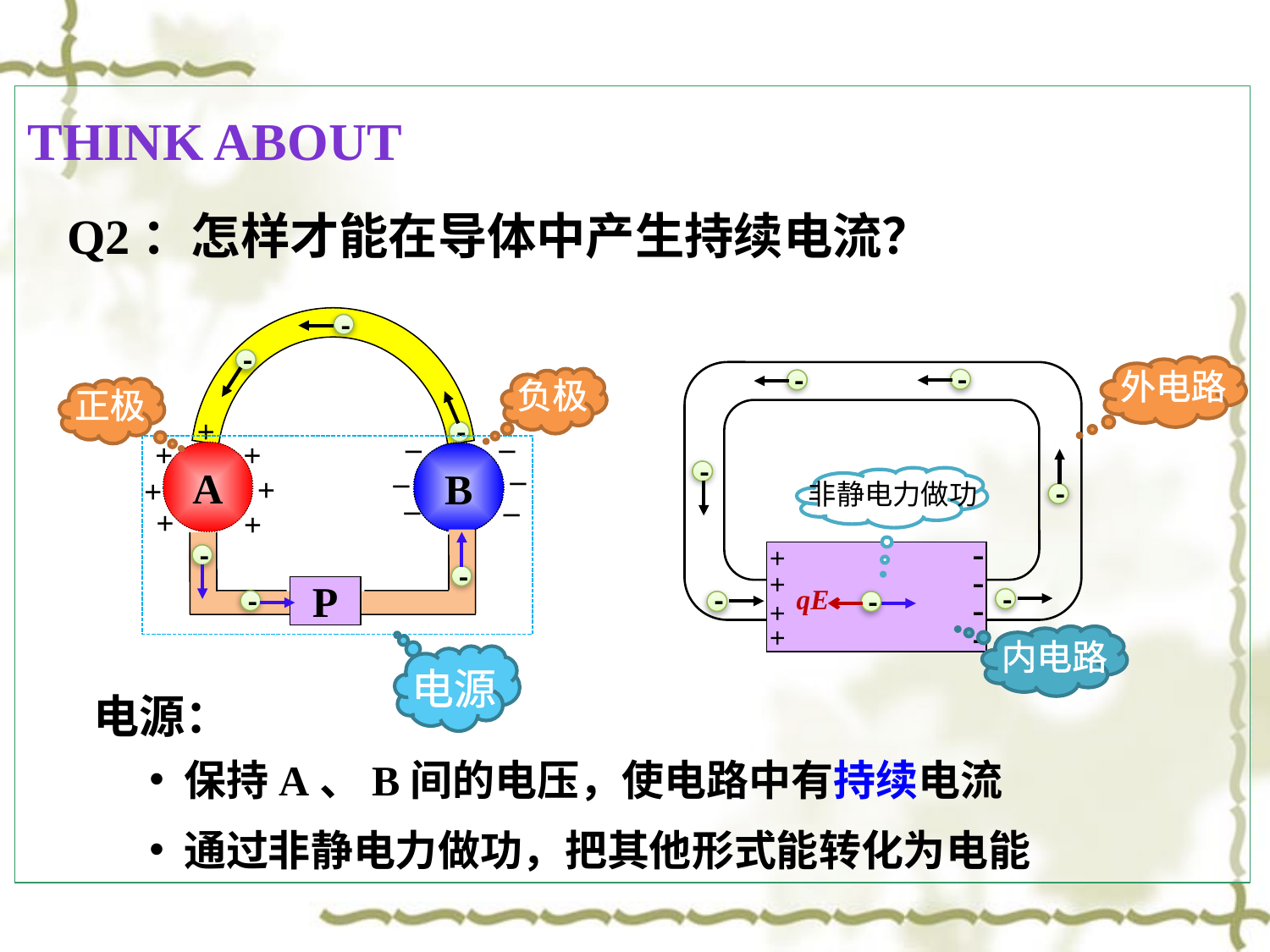

Think about
Q2：怎样才能在导体中产生持续电流？
-

-

外电路
-

-

-
+

-
+
-
+
-
+

-

-

-

-

负极

正极

_
-

+
_
_
B
_
_
_
_
_
+
+
A
+
+
+
+
+

非静电力做功

P

-

-

qE
-

-

内电路

电源
电源：
 保持A、B间的电压，使电路中有持续电流
 通过非静电力做功，把其他形式能转化为电能